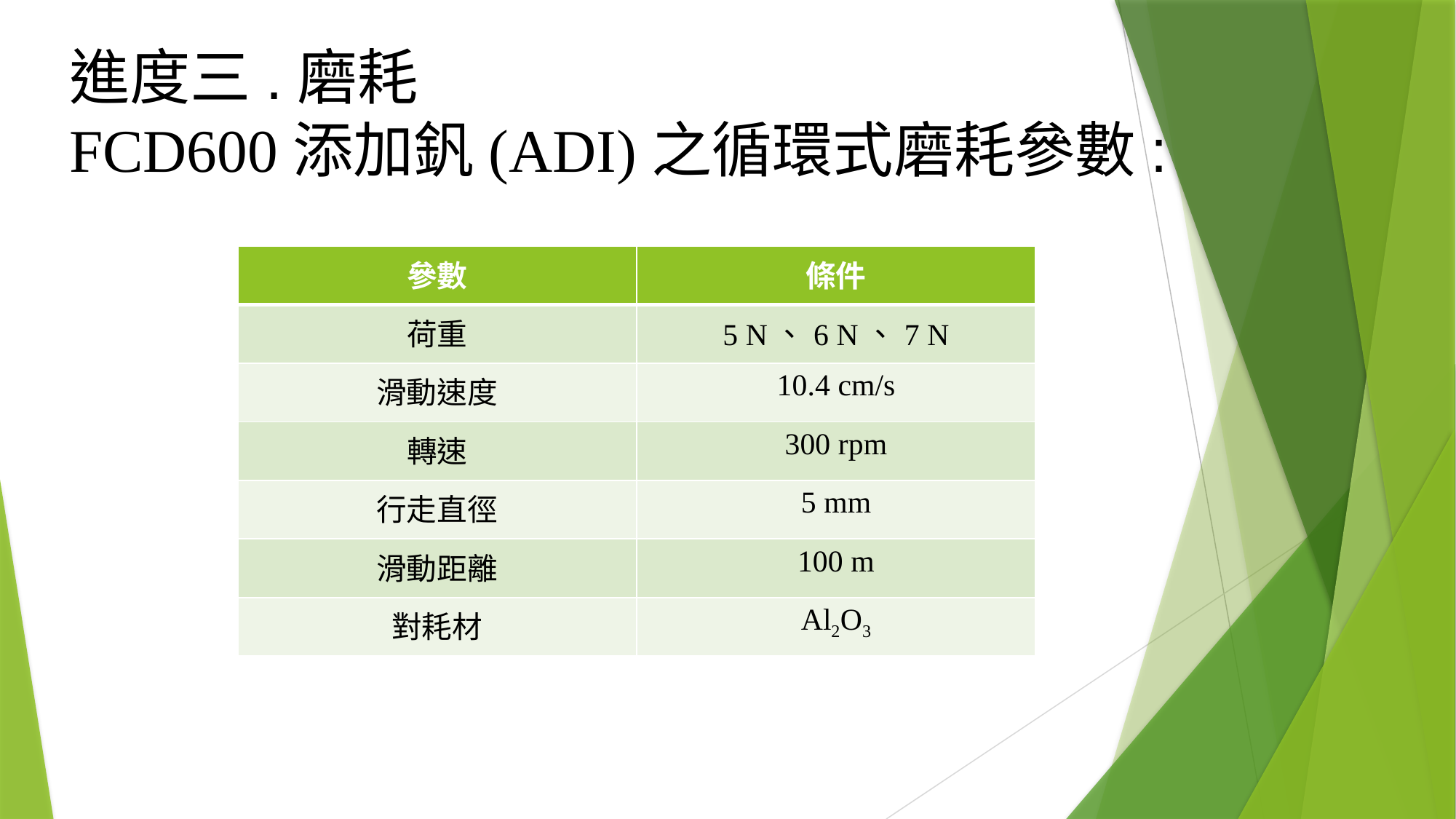

# 進度三.磨耗 FCD600添加釩(ADI)之循環式磨耗參數:
| 參數 | 條件 |
| --- | --- |
| 荷重 | 5 N、6 N、7 N |
| 滑動速度 | 10.4 cm/s |
| 轉速 | 300 rpm |
| 行走直徑 | 5 mm |
| 滑動距離 | 100 m |
| 對耗材 | Al2O3 |